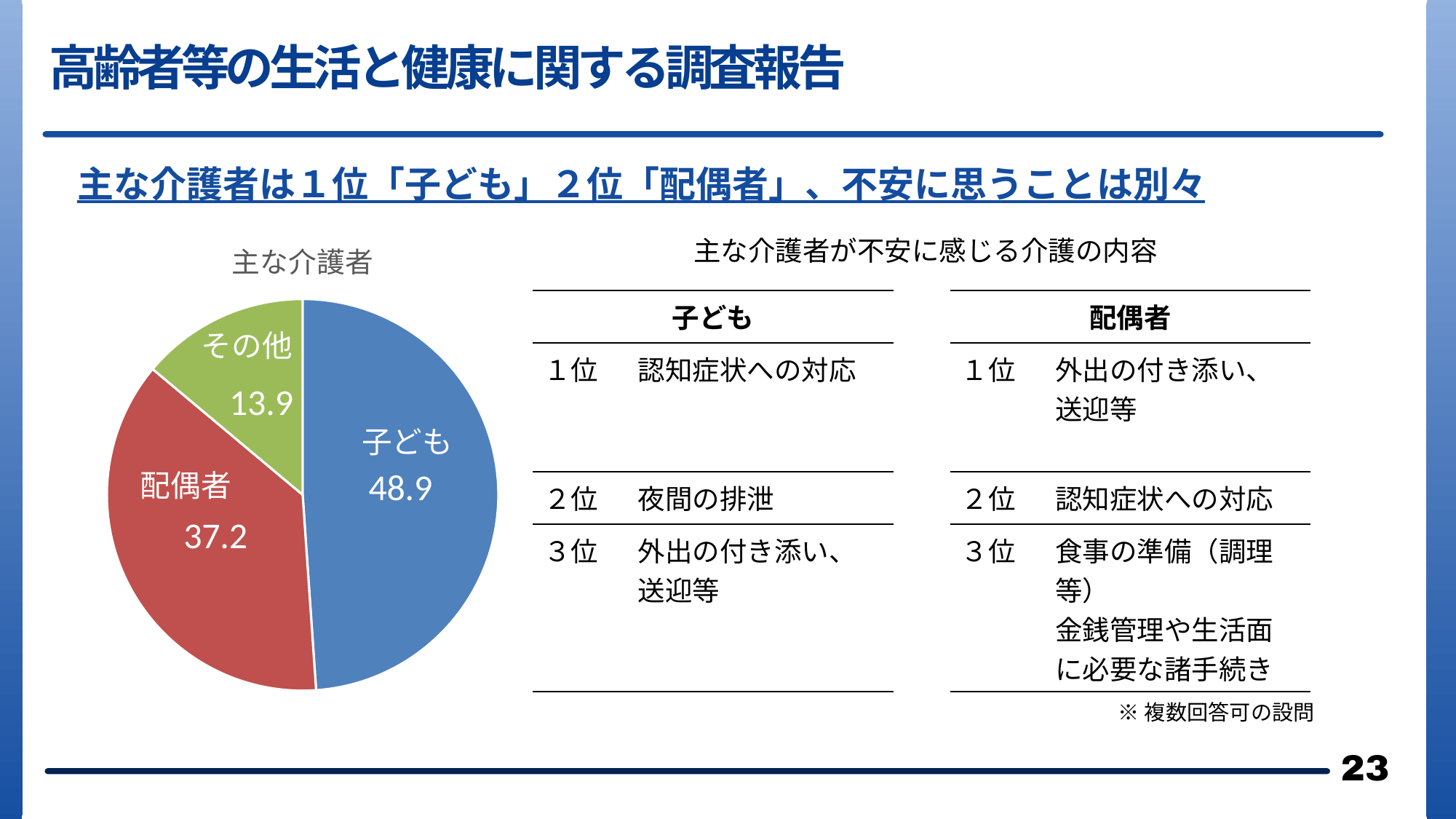

高齢者等の生活と健康に関する調査報告

主な介護者は１位「子ども」２位「配偶者」、不安に思うことは別々

### Chart:

| Category | 主な介護者 |
|---|---|
| 子 | 48.9 |
| 配偶者 | 37.2 |
| その他 | 13.9 |
主な介護者が不安に感じる介護の内容
| 子ども |  |
| --- | --- |
| １位 | 認知症状への対応 |
| ２位 | 夜間の排泄 |
| ３位 | 外出の付き添い、送迎等 |
| 配偶者 |  |
| --- | --- |
| １位 | 外出の付き添い、送迎等 |
| ２位 | 認知症状への対応 |
| ３位 | 食事の準備（調理等） 金銭管理や生活面に必要な諸手続き |
子ども
配偶者
※複数回答可の設問
23